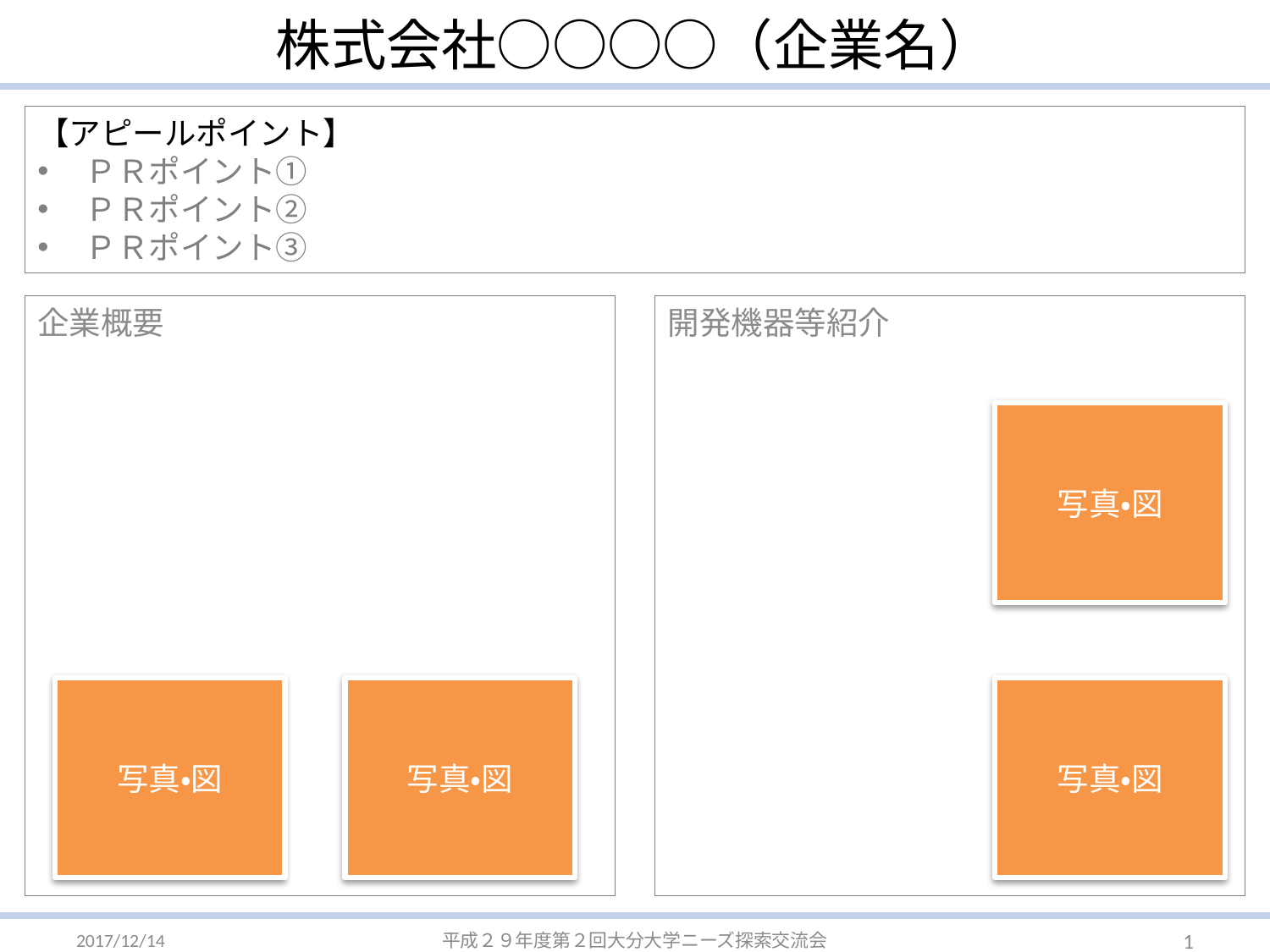

# 株式会社○○○○（企業名）
【アピールポイント】
ＰＲポイント①
ＰＲポイント②
ＰＲポイント③
開発機器等紹介
企業概要
写真・図
写真・図
写真・図
写真・図
2017/12/14
平成２９年度第２回大分大学ニーズ探索交流会
1